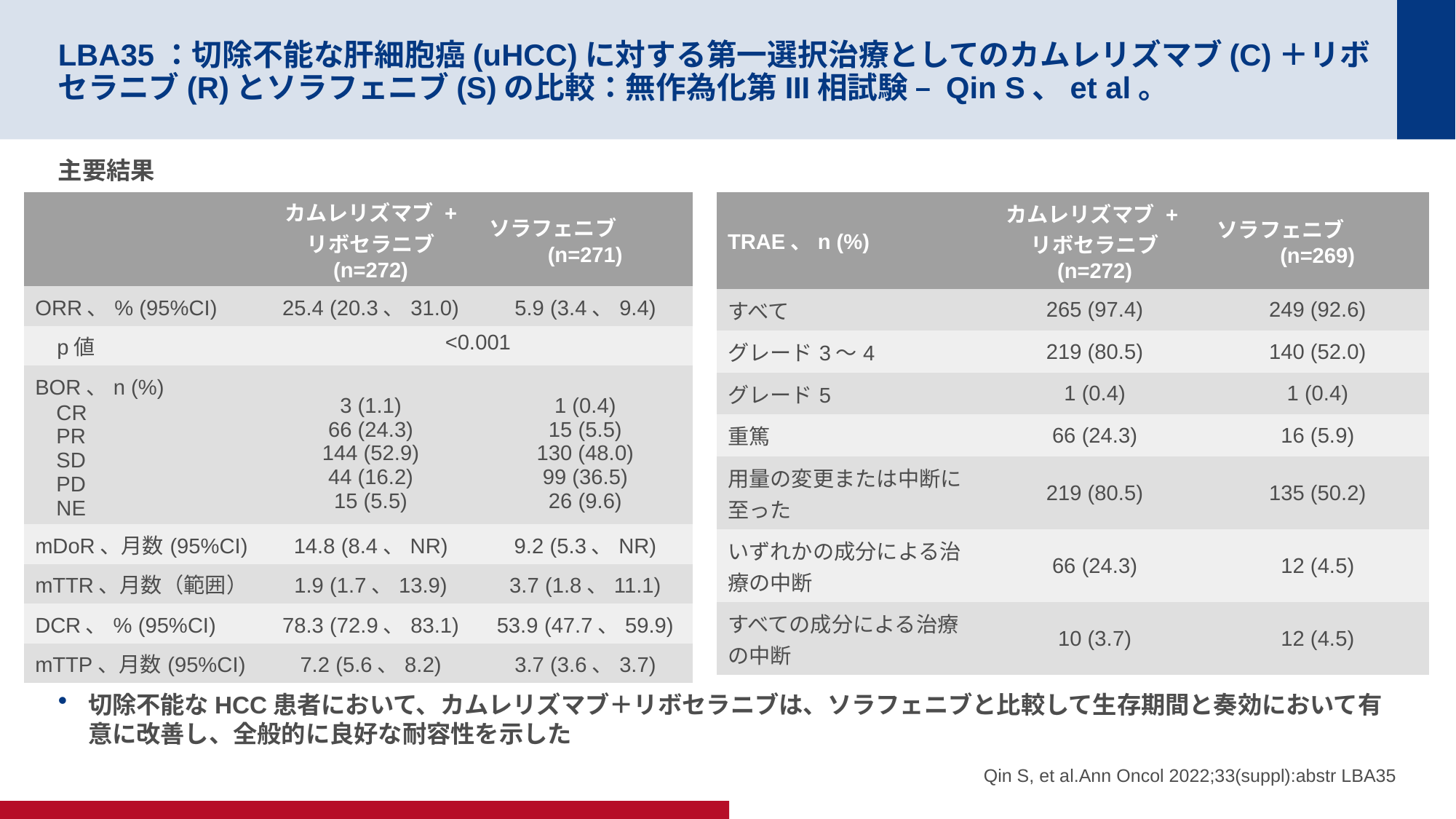

# LBA35：切除不能な肝細胞癌(uHCC)に対する第一選択治療としてのカムレリズマブ(C)＋リボセラニブ(R)とソラフェニブ(S)の比較：無作為化第III相試験 – Qin S、et al。
主要結果
結論
切除不能なHCC患者において、カムレリズマブ＋リボセラニブは、ソラフェニブと比較して生存期間と奏効において有意に改善し、全般的に良好な耐容性を示した
|  | カムレリズマブ + リボセラニブ (n=272) | ソラフェニブ (n=271) |
| --- | --- | --- |
| ORR、% (95%CI) | 25.4 (20.3、31.0) | 5.9 (3.4、9.4) |
| p値 | <0.001 |  |
| BOR、n (%) CR PR SD PD NE | 3 (1.1) 66 (24.3) 144 (52.9) 44 (16.2) 15 (5.5) | 1 (0.4) 15 (5.5) 130 (48.0) 99 (36.5) 26 (9.6) |
| mDoR、月数(95%CI) | 14.8 (8.4、NR) | 9.2 (5.3、NR) |
| mTTR、月数（範囲） | 1.9 (1.7、13.9) | 3.7 (1.8、11.1) |
| DCR、% (95%CI) | 78.3 (72.9、83.1) | 53.9 (47.7、59.9) |
| mTTP、月数(95%CI) | 7.2 (5.6、8.2) | 3.7 (3.6、3.7) |
| TRAE、n (%) | カムレリズマブ + リボセラニブ (n=272) | ソラフェニブ (n=269) |
| --- | --- | --- |
| すべて | 265 (97.4) | 249 (92.6) |
| グレード3～4 | 219 (80.5) | 140 (52.0) |
| グレード5 | 1 (0.4) | 1 (0.4) |
| 重篤 | 66 (24.3) | 16 (5.9) |
| 用量の変更または中断に至った | 219 (80.5) | 135 (50.2) |
| いずれかの成分による治療の中断 | 66 (24.3) | 12 (4.5) |
| すべての成分による治療の中断 | 10 (3.7) | 12 (4.5) |
Qin S, et al.Ann Oncol 2022;33(suppl):abstr LBA35